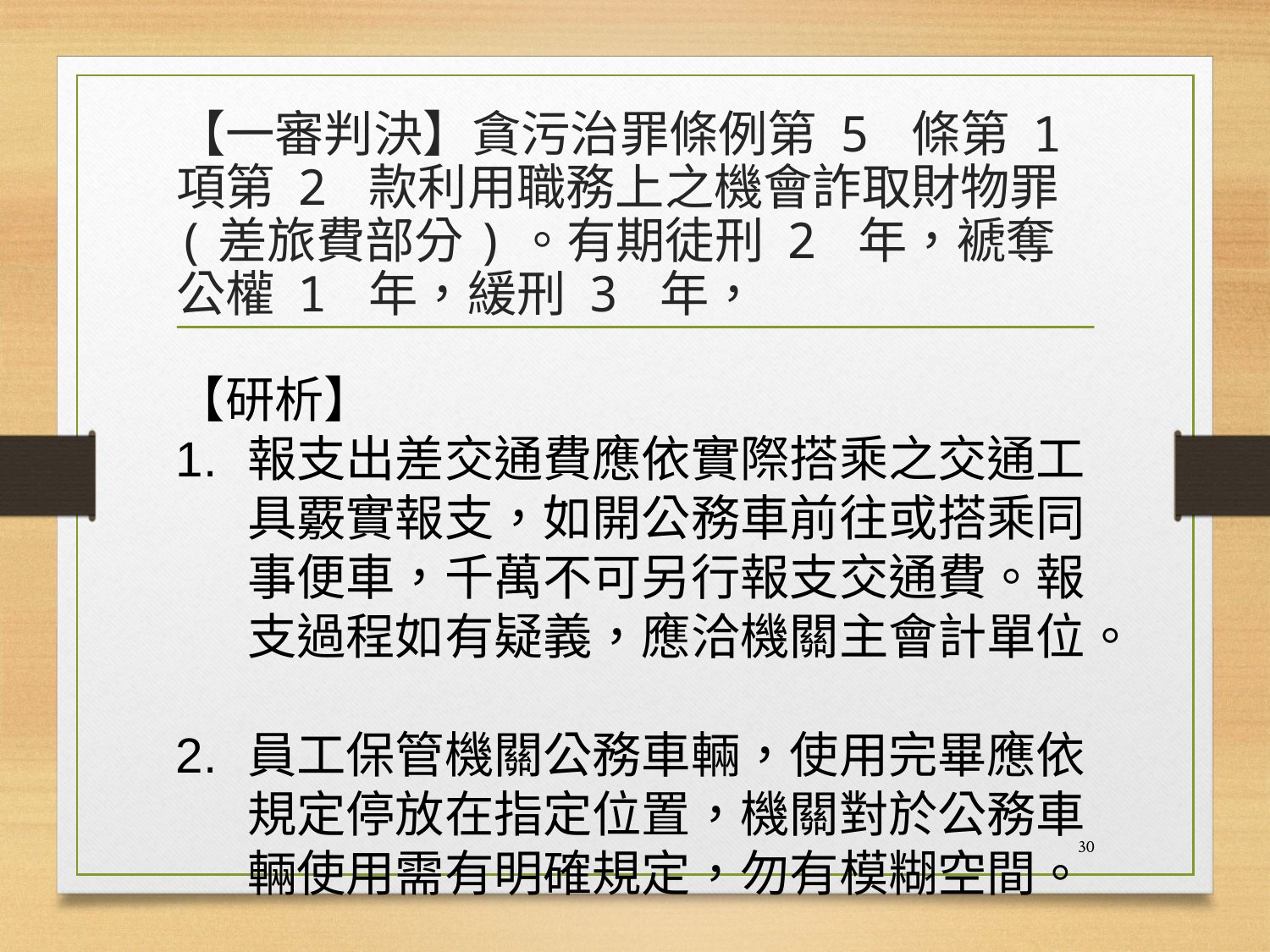

# 【一審判決】貪污治罪條例第 5 條第 1 項第 2 款利用職務上之機會詐取財物罪(差旅費部分)。有期徒刑 2 年，褫奪公權 1 年，緩刑 3 年，
【研析】
報支出差交通費應依實際搭乘之交通工具覈實報支，如開公務車前往或搭乘同事便車，千萬不可另行報支交通費。報支過程如有疑義，應洽機關主會計單位。
員工保管機關公務車輛，使用完畢應依規定停放在指定位置，機關對於公務車輛使用需有明確規定，勿有模糊空間。
30